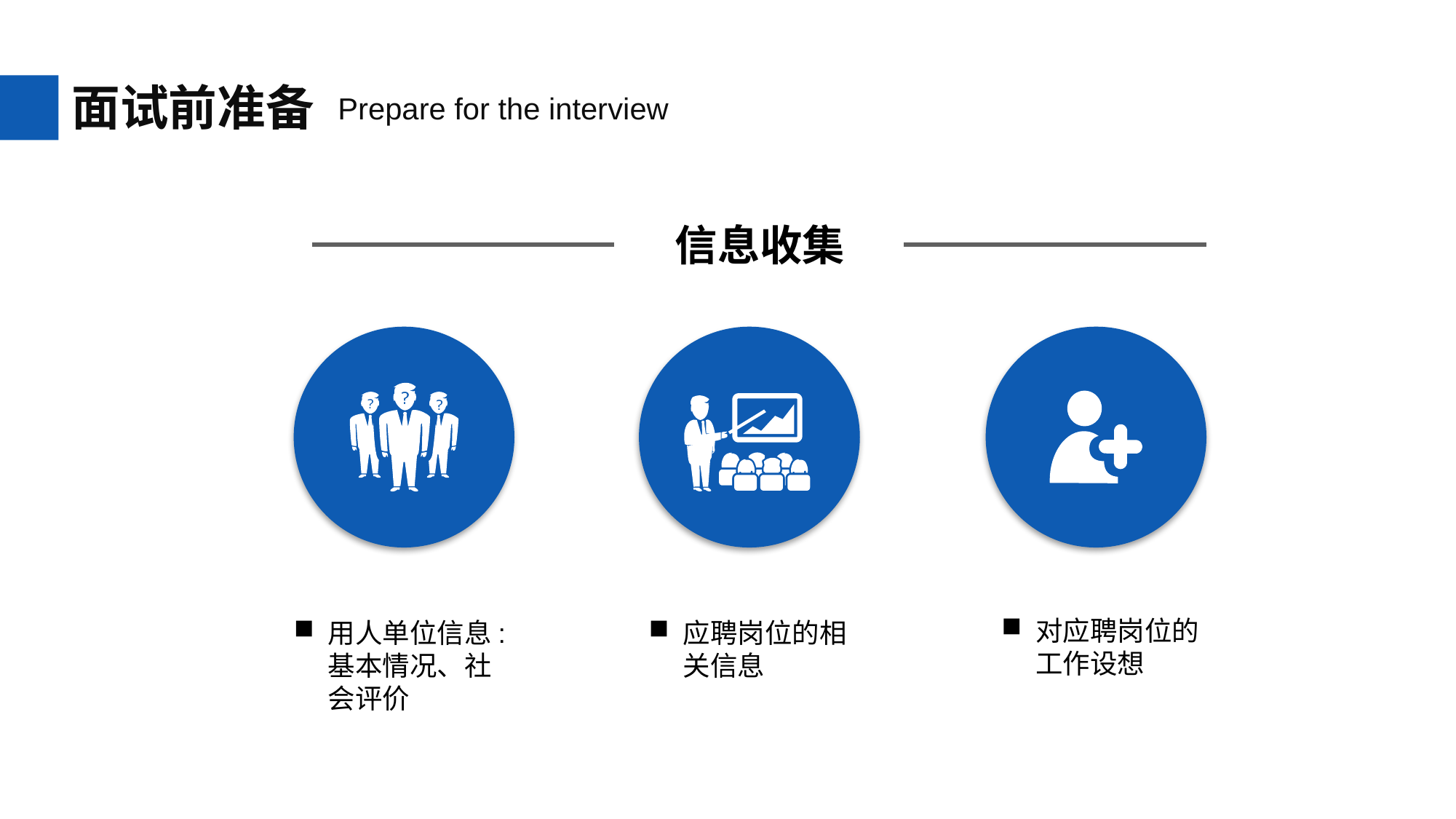

面试前准备

 Prepare for the interview
信息收集

对应聘岗位的工作设想
用人单位信息:基本情况、社会评价
应聘岗位的相关信息